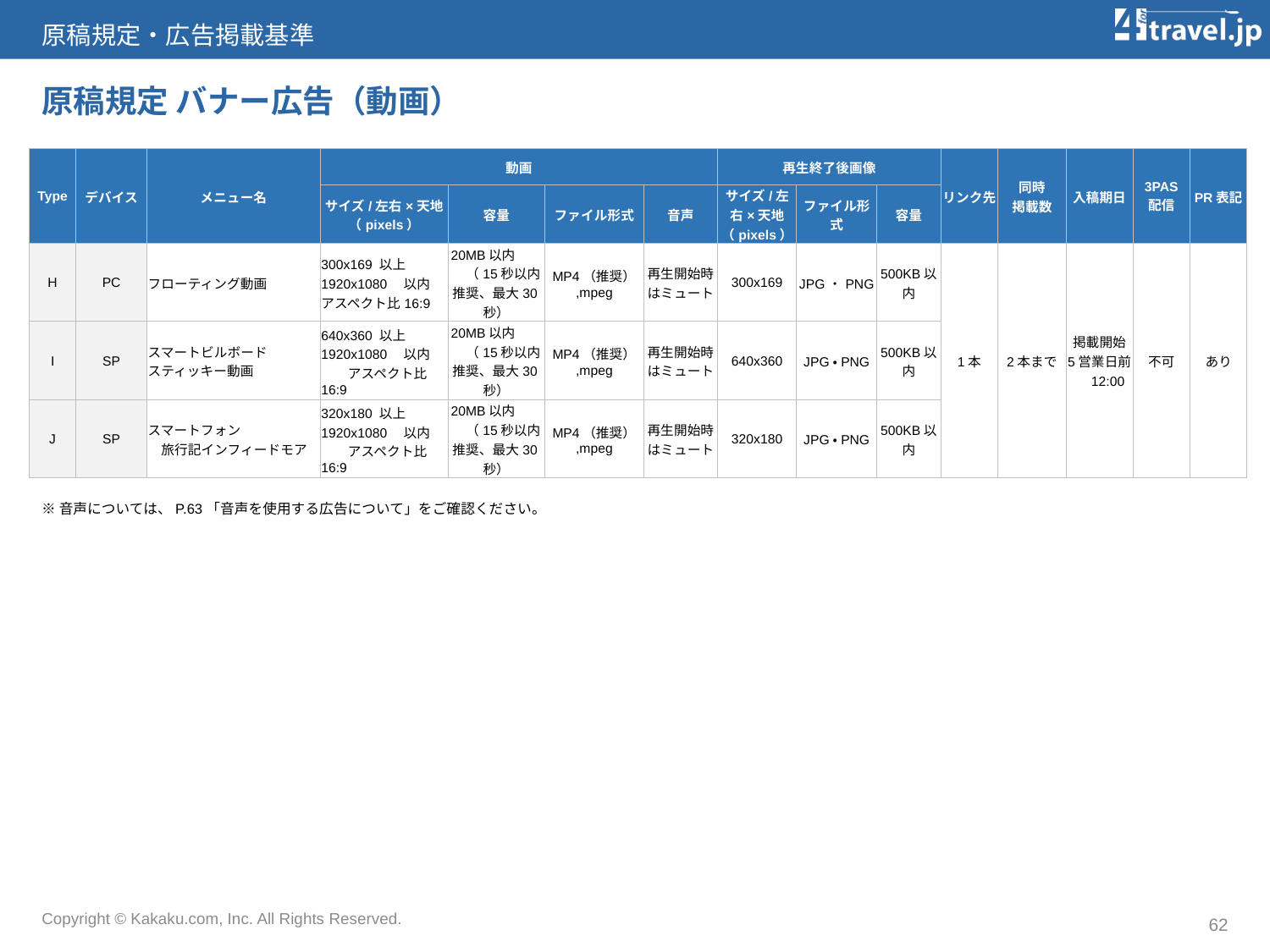

原稿規定・広告掲載基準
# 原稿規定 バナー広告（動画）
| Type | デバイス | メニュー名 | 動画 |  |  |  | 再生終了後画像 |  |  | リンク先 | 同時 掲載数 | 入稿期日 | 3PAS 配信 | PR表記 |
| --- | --- | --- | --- | --- | --- | --- | --- | --- | --- | --- | --- | --- | --- | --- |
|  |  |  | サイズ/左右×天地（pixels） | 容量 | ファイル形式 | 音声 | サイズ/左右×天地（pixels） | ファイル形式 | 容量 |  |  |  |  |  |
| H | PC | フローティング動画 | 300x169 以上 1920x1080　以内 アスペクト比16:9 | 20MB以内　　　（15秒以内推奨、最大30秒） | MP4（推奨） ,mpeg | 再生開始時はミュート | 300x169 | JPG・PNG | 500KB以内 | 1本 | 2本まで | 掲載開始 5営業日前　12:00 | 不可 | あり |
| I | SP | スマートビルボード スティッキー動画 | 640x360 以上 1920x1080　以内　　　アスペクト比16:9 | 20MB以内　　　（15秒以内推奨、最大30秒） | MP4（推奨） ,mpeg | 再生開始時はミュート | 640x360 | JPG・PNG | 500KB以内 |  |  |  |  |  |
| J | SP | スマートフォン 　　　　　　旅行記インフィードモア | 320x180 以上 1920x1080　以内　　　アスペクト比16:9 | 20MB以内　　　（15秒以内推奨、最大30秒） | MP4（推奨） ,mpeg | 再生開始時はミュート | 320x180 | JPG・PNG | 500KB以内 |  |  |  |  |  |
※音声については、P.63「音声を使用する広告について」をご確認ください。
Copyright © Kakaku.com, Inc. All Rights Reserved.
62